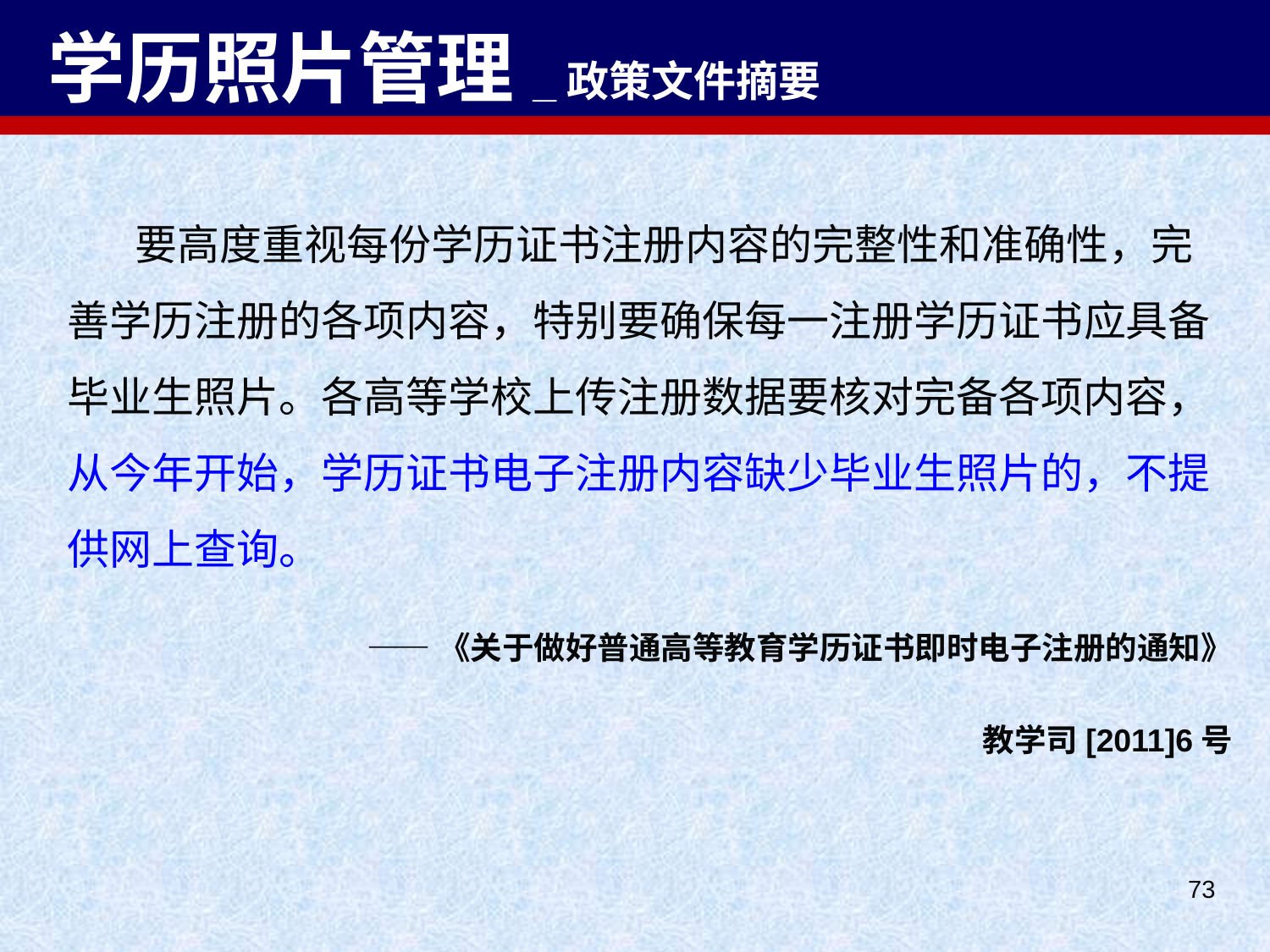

学历照片管理_政策文件摘要
      要高度重视每份学历证书注册内容的完整性和准确性，完善学历注册的各项内容，特别要确保每一注册学历证书应具备毕业生照片。各高等学校上传注册数据要核对完备各项内容，从今年开始，学历证书电子注册内容缺少毕业生照片的，不提供网上查询。
——《关于做好普通高等教育学历证书即时电子注册的通知》
教学司[2011]6号
73